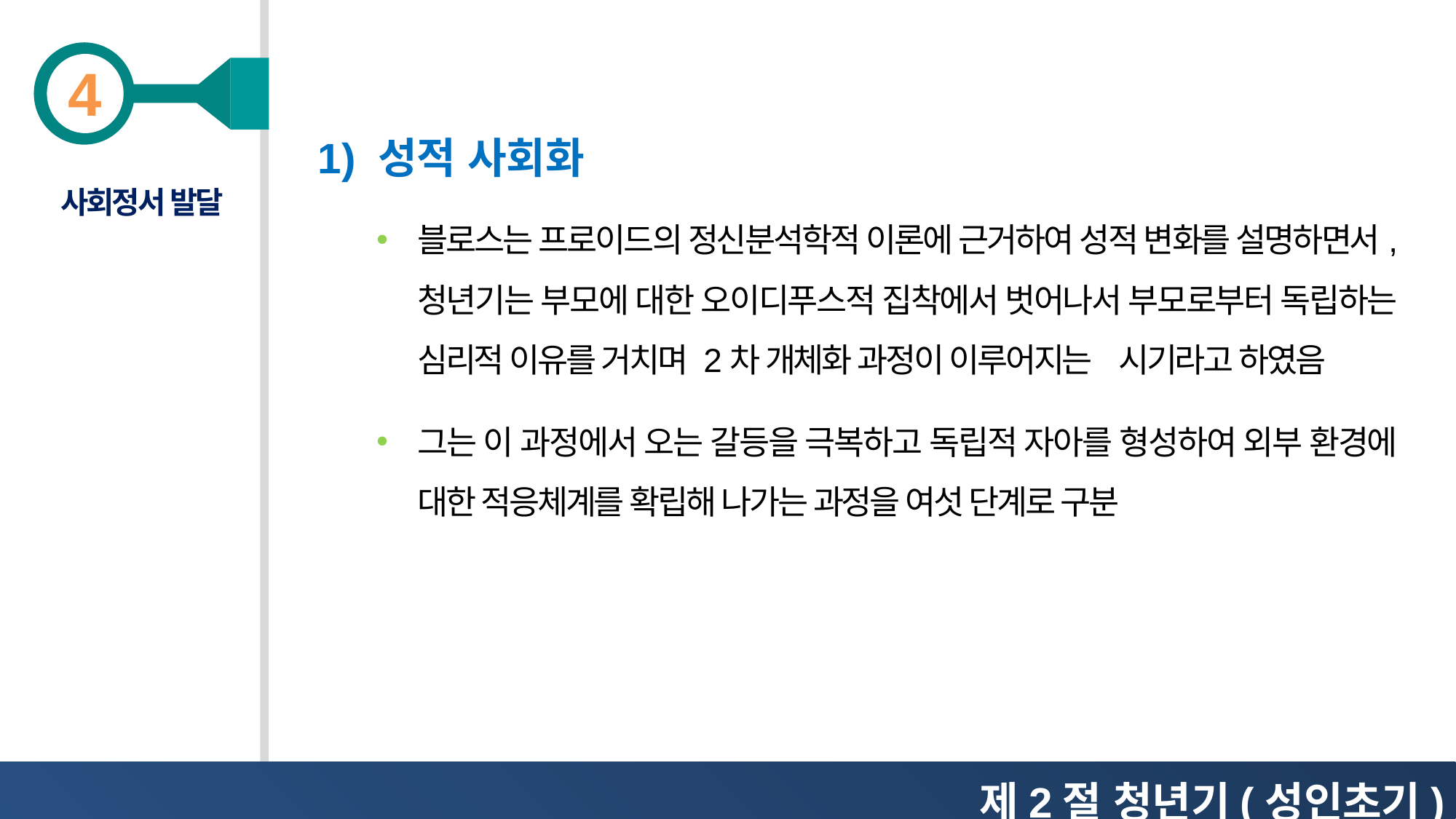

1) 성적 사회화
사회정서 발달
블로스는 프로이드의 정신분석학적 이론에 근거하여 성적 변화를 설명하면서, 청년기는 부모에 대한 오이디푸스적 집착에서 벗어나서 부모로부터 독립하는 심리적 이유를 거치며 2차 개체화 과정이 이루어지는    시기라고 하였음

그는 이 과정에서 오는 갈등을 극복하고 독립적 자아를 형성하여 외부 환경에 대한 적응체계를 확립해 나가는 과정을 여섯 단계로 구분
제2절 청년기(성인초기)